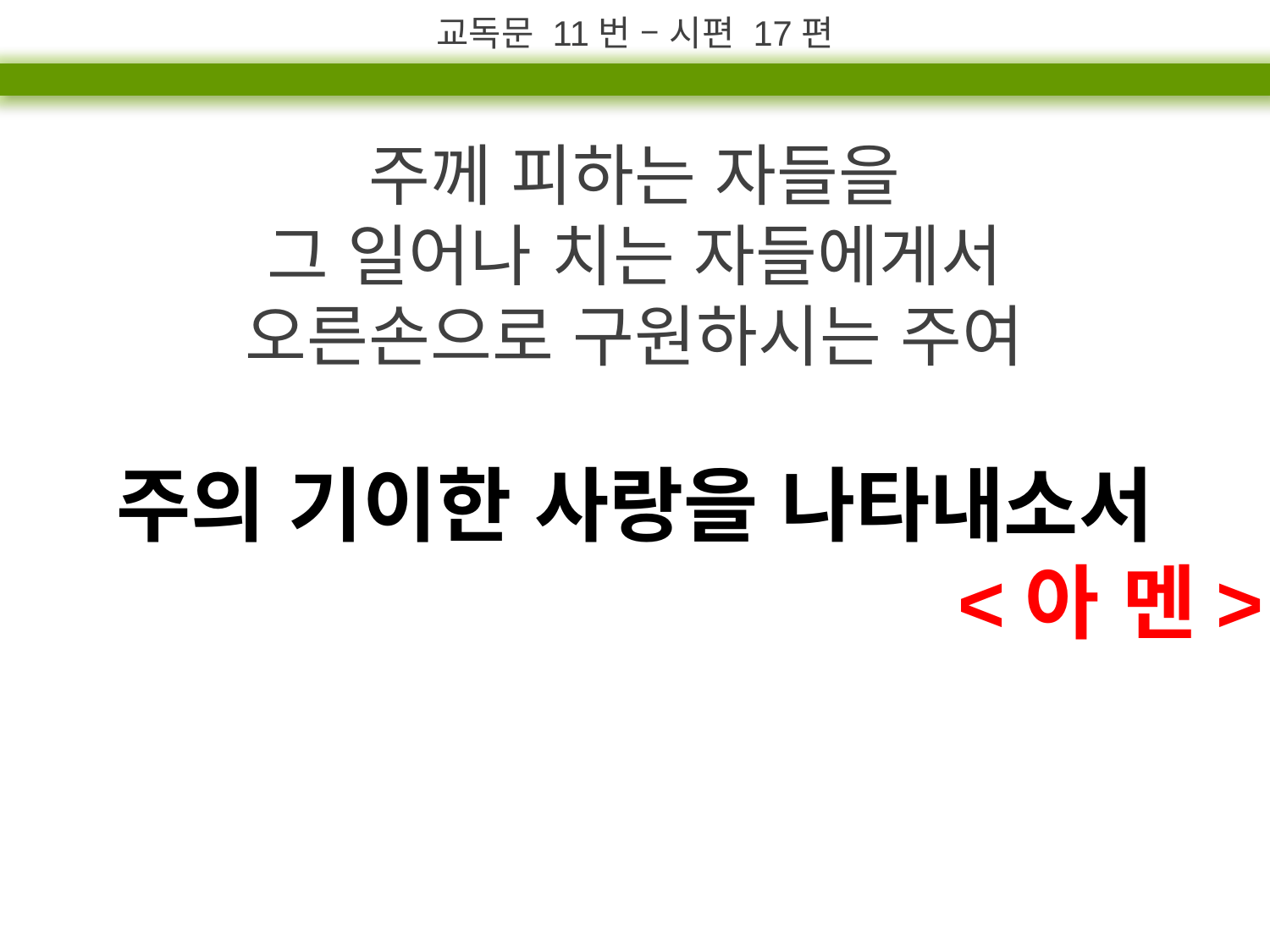

교독문 11번 – 시편 17편

주께 피하는 자들을
그 일어나 치는 자들에게서
오른손으로 구원하시는 주여
주의 기이한 사랑을 나타내소서
<아 멘>